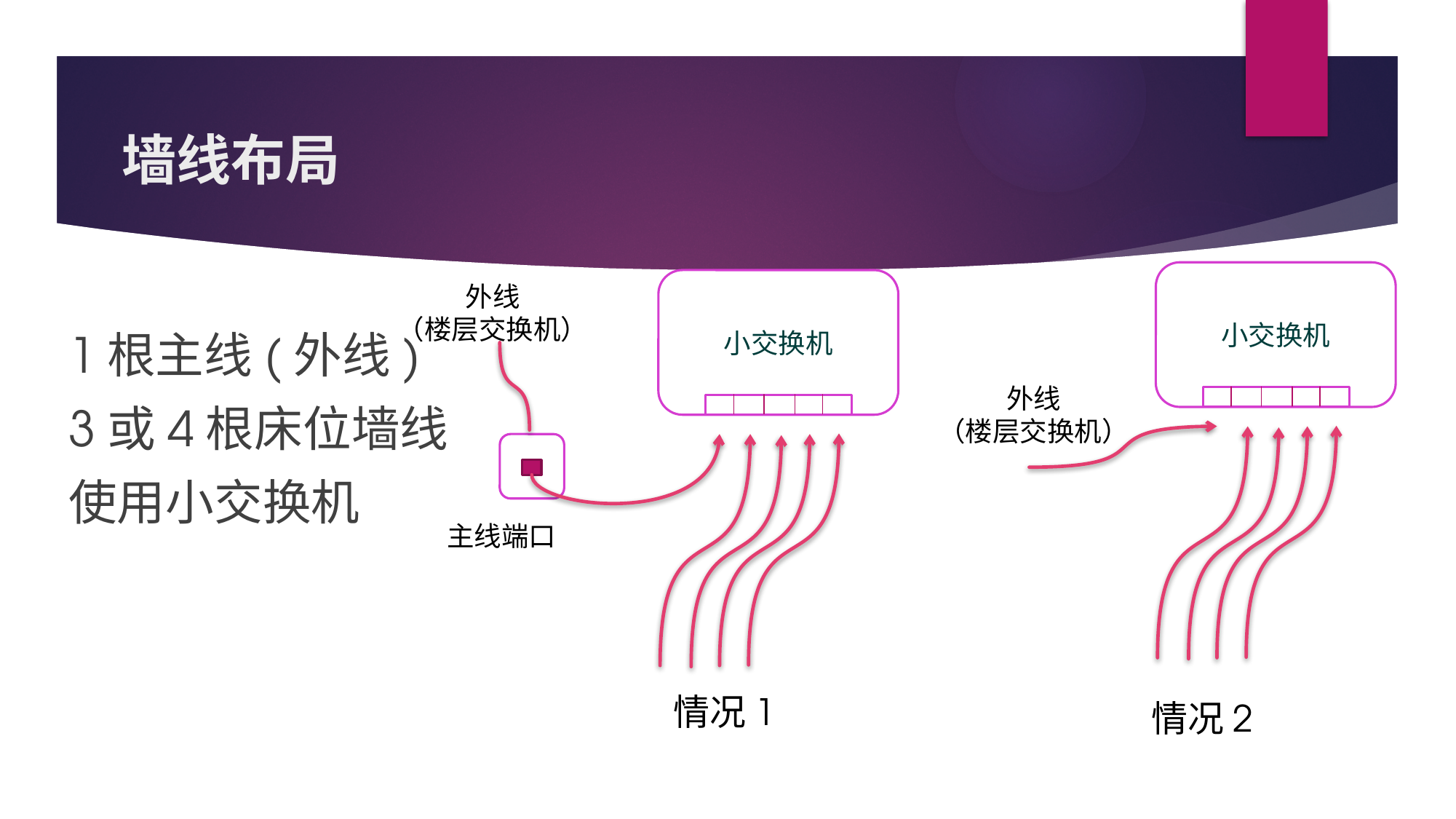

# 墙线布局
外线
（楼层交换机）
小交换机

墙主线端口
情况1
小交换机

情况2
外线
（楼层交换机）
1根主线(外线)
3或4根床位墙线
使用小交换机

外线
（楼层交换机）
情况1
情况2